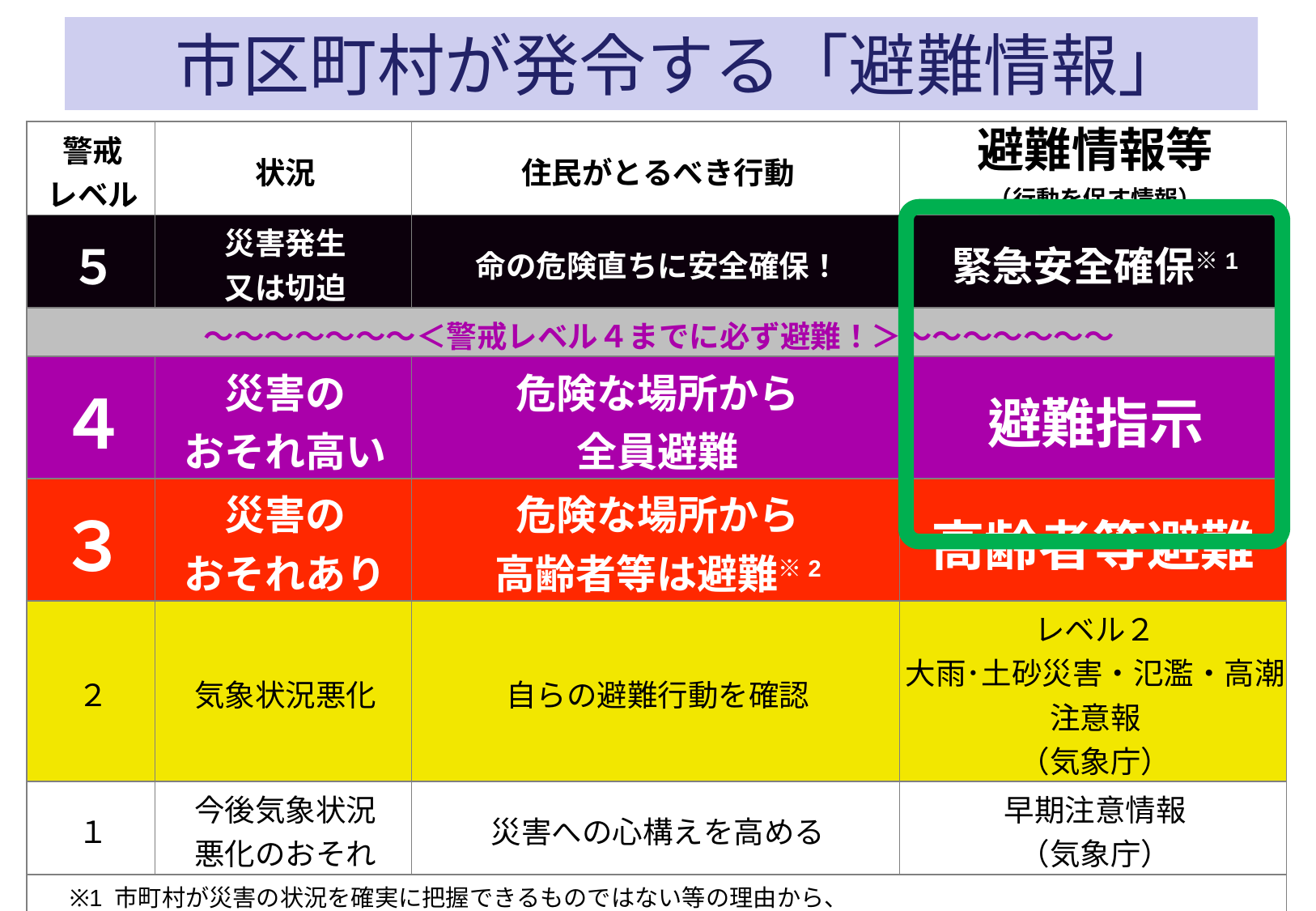

市区町村が発令する「避難情報」
| 警戒 レベル | 状況 | 住民がとるべき行動 | 避難情報等 （行動を促す情報） |
| --- | --- | --- | --- |
| ５ | 災害発⽣ ⼜は切迫 | 命の危険直ちに安全確保！ | 緊急安全確保※1 |
| ～～～～～～～＜警戒レベル４までに必ず避難！＞～～～～～～～ |  |  |  |
| ４ | 災害の おそれ高い | 危険な場所から 全員避難 | 避難指⽰ |
| ３ | 災害の おそれあり | 危険な場所から ⾼齢者等は避難※2 | ⾼齢者等避難 |
| ２ | 気象状況悪化 | ⾃らの避難⾏動を確認 | レベル２ ⼤⾬･土砂災害・氾濫・高潮注意報 （気象庁） |
| １ | 今後気象状況 悪化のおそれ | 災害への⼼構えを⾼める | 早期注意情報 （気象庁） |
| ※1 市町村が災害の状況を確実に把握できるものではない等の理由から、 　　警戒レベル５は必ず発令されるものではない ※2 警戒レベル３は、⾼齢者等以外の⼈も必要に応じ、普段の⾏動を 　　⾒合わせ始めたり危険を感じたら⾃主的に避難するタイミングである |  |  |  |